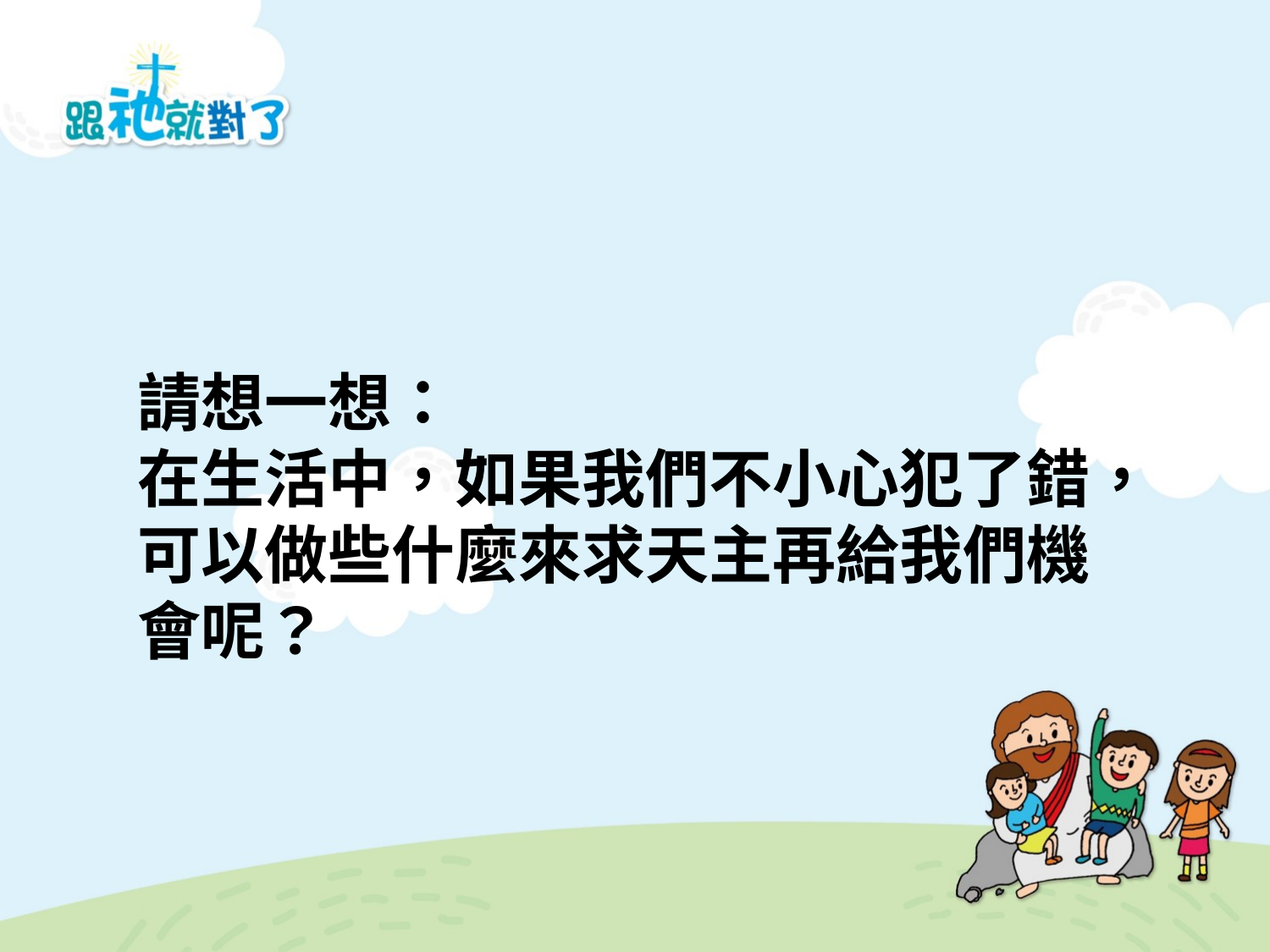

請想一想：
在生活中，如果我們不小心犯了錯，可以做些什麼來求天主再給我們機會呢？